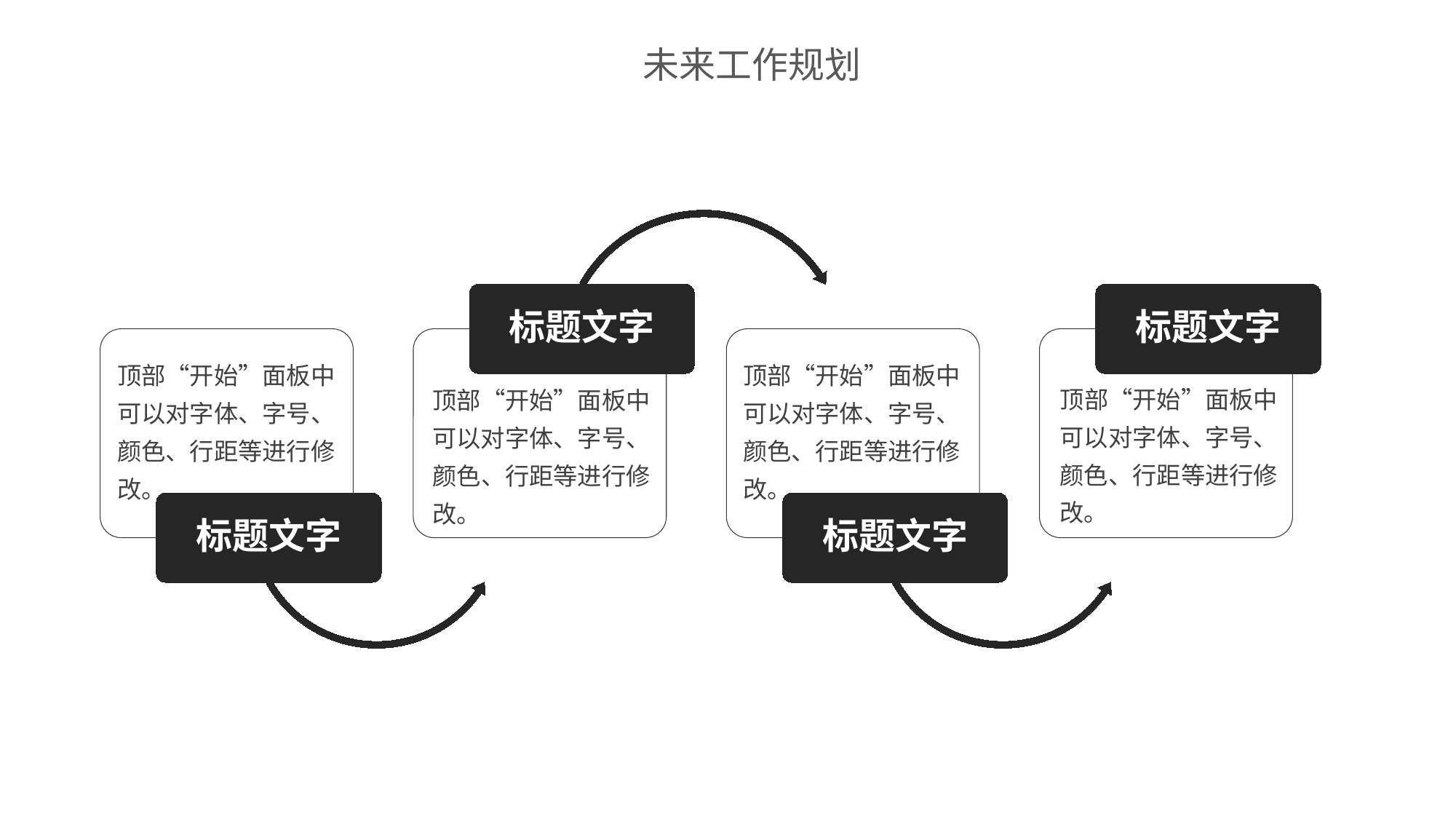

未来工作规划
#

标题文字
标题文字

顶部“开始”面板中可以对字体、字号、颜色、行距等进行修改。
顶部“开始”面板中可以对字体、字号、颜色、行距等进行修改。
顶部“开始”面板中可以对字体、字号、颜色、行距等进行修改。
顶部“开始”面板中可以对字体、字号、颜色、行距等进行修改。

标题文字
标题文字